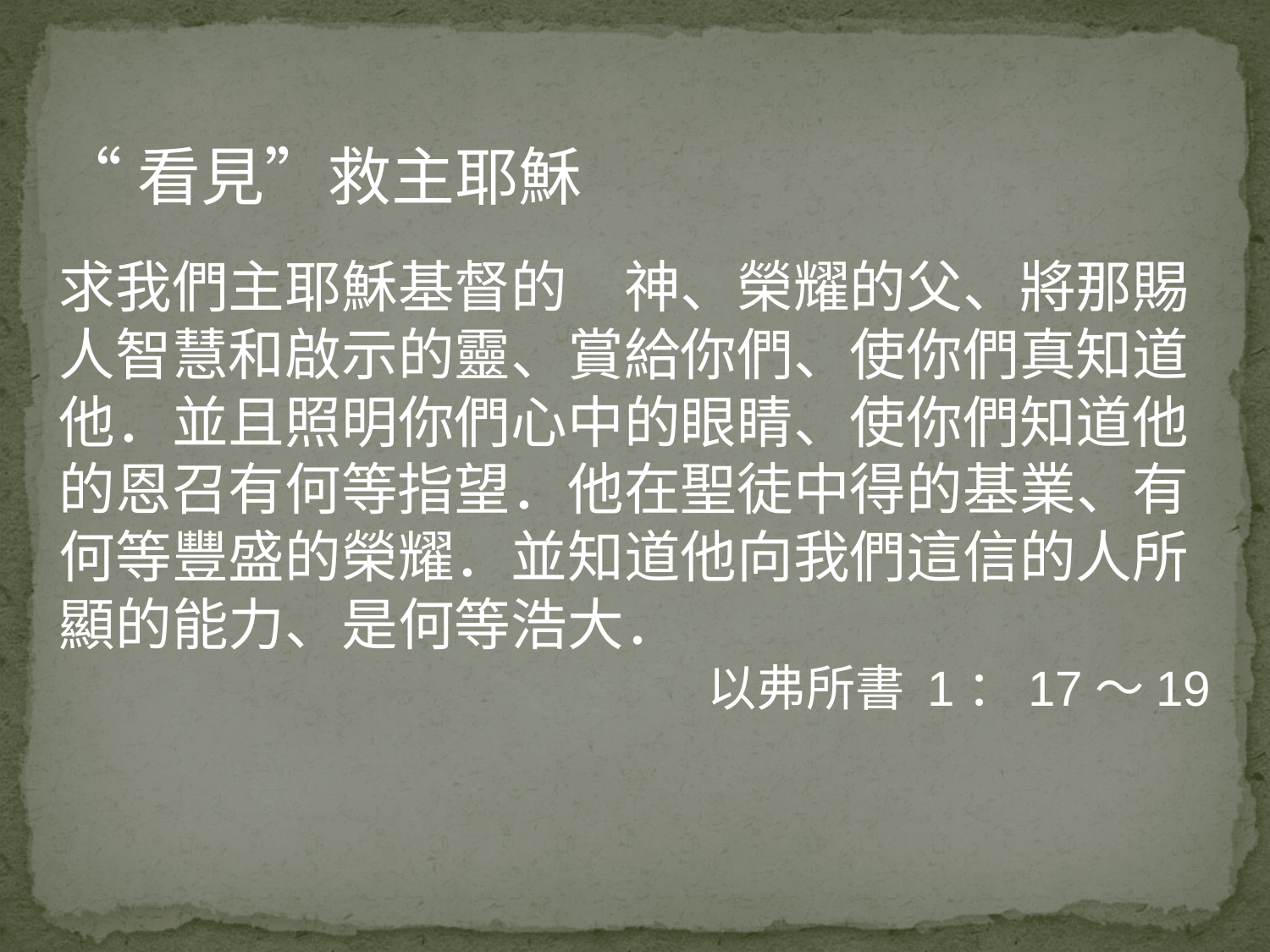

“看見”救主耶穌

求我們主耶穌基督的　神、榮耀的父、將那賜人智慧和啟示的靈、賞給你們、使你們真知道他．並且照明你們心中的眼睛、使你們知道他的恩召有何等指望．他在聖徒中得的基業、有何等豐盛的榮耀．並知道他向我們這信的人所顯的能力、是何等浩大．
以弗所書 1：17～19